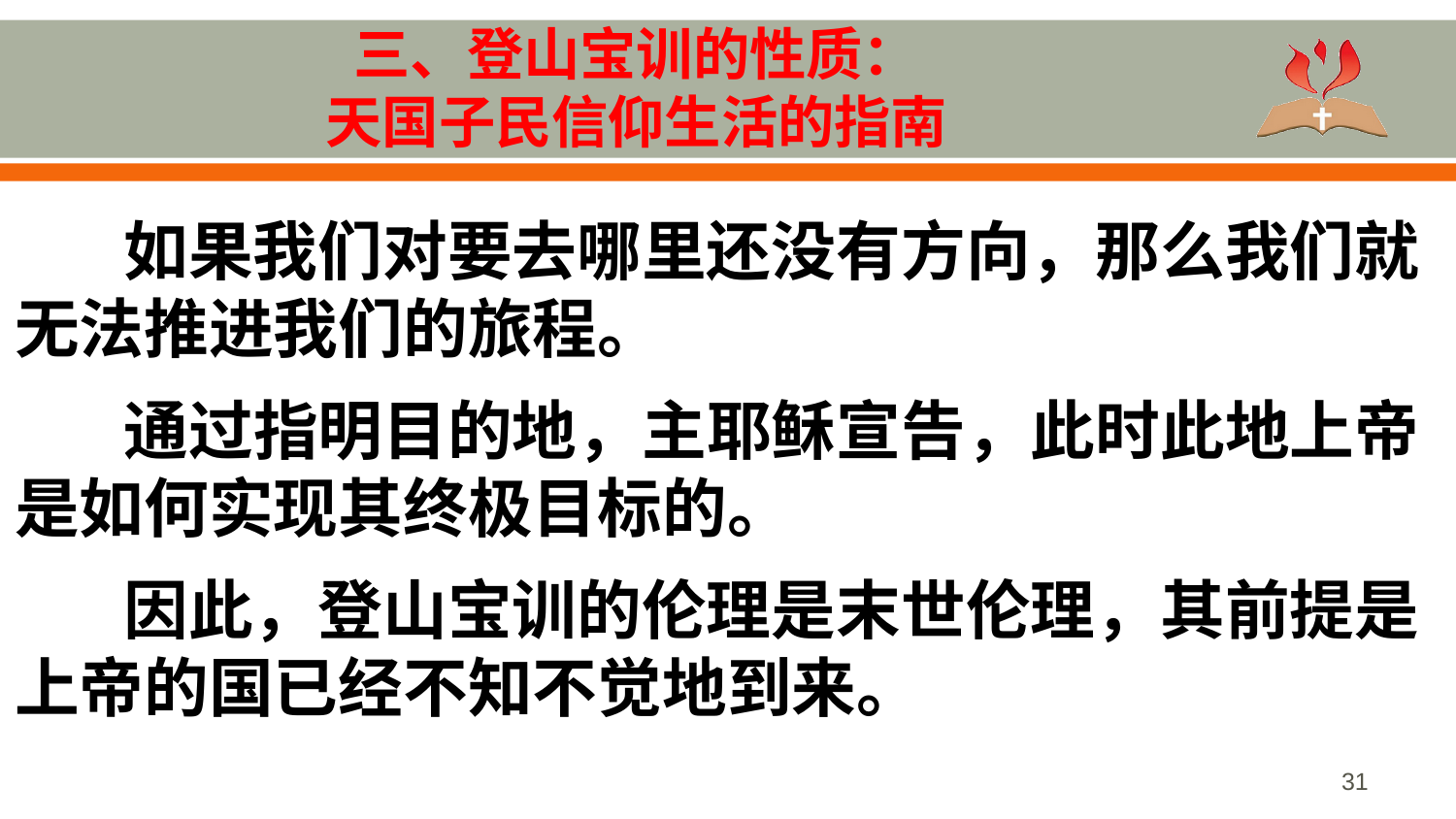

# 三、登山宝训的性质： 天国子民信仰生活的指南
如果我们对要去哪里还没有方向，那么我们就无法推进我们的旅程。
通过指明目的地，主耶稣宣告，此时此地上帝是如何实现其终极目标的。
因此，登山宝训的伦理是末世伦理，其前提是上帝的国已经不知不觉地到来。

31